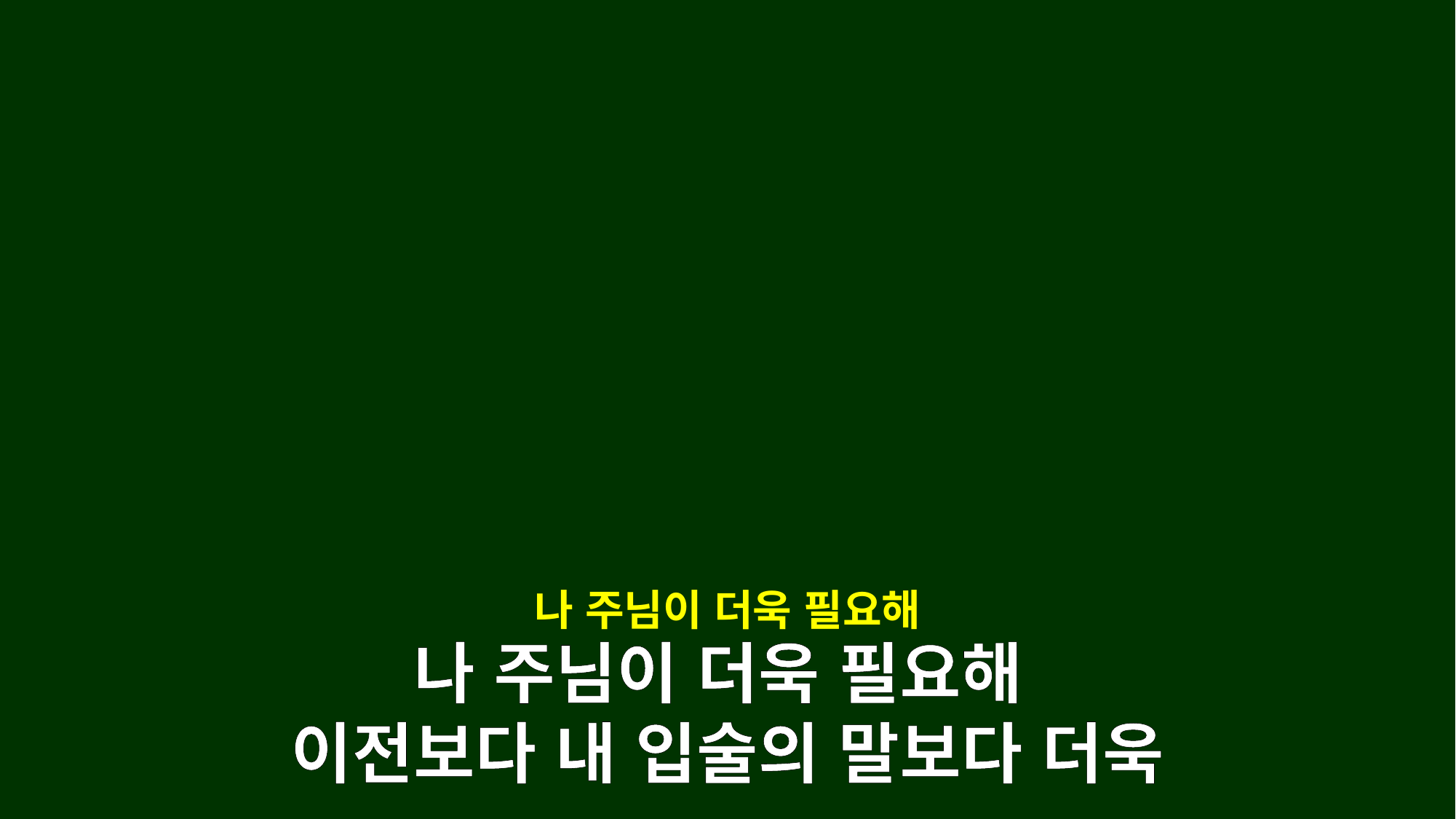

나 주님이 더욱 필요해
나 주님이 더욱 필요해
이전보다 내 입술의 말보다 더욱